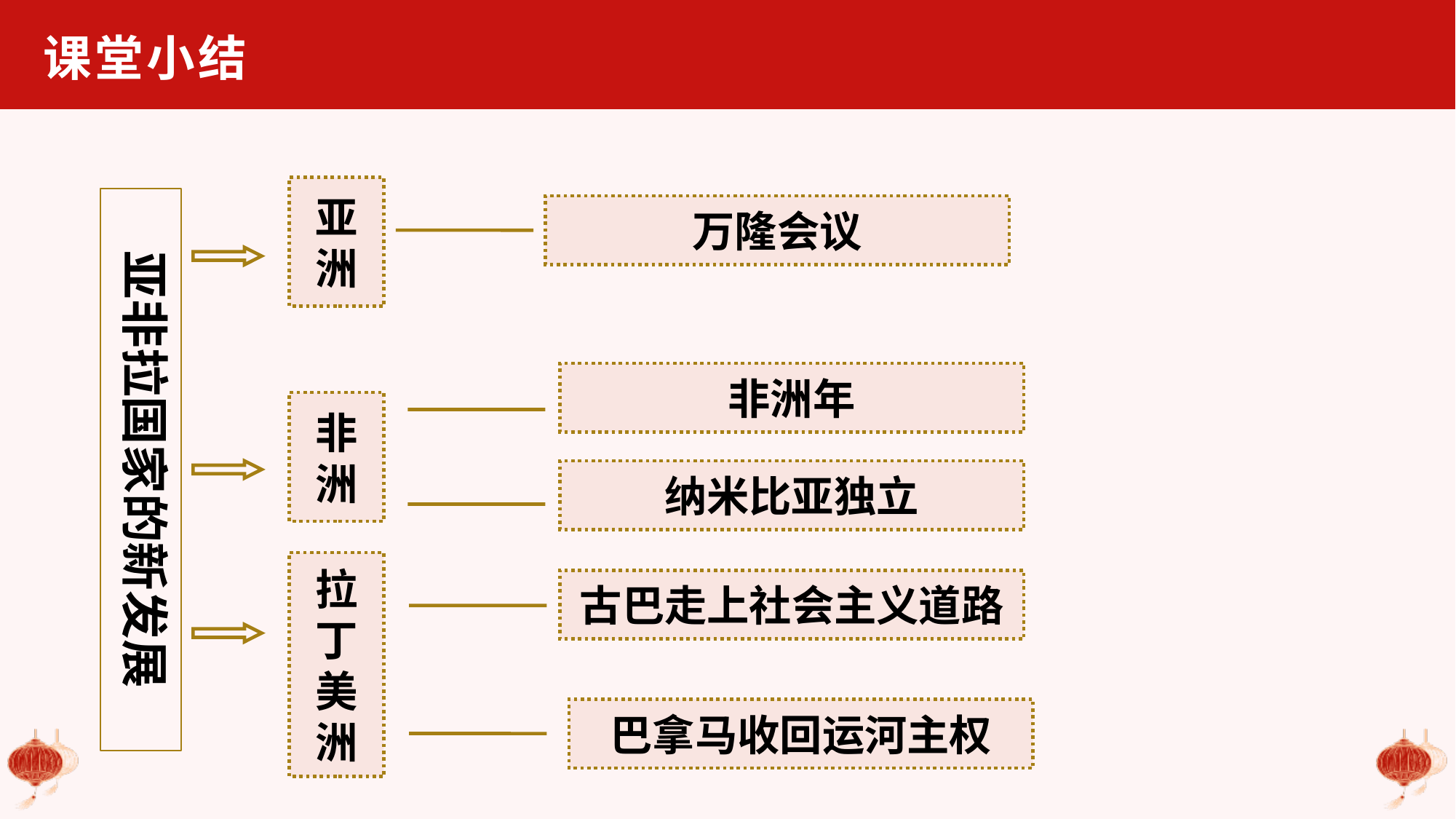

课堂小结
亚
洲
亚非拉国家的新发展
万隆会议

非洲年
非
洲

纳米比亚独立

拉
丁
美
洲
古巴走上社会主义道路

巴拿马收回运河主权